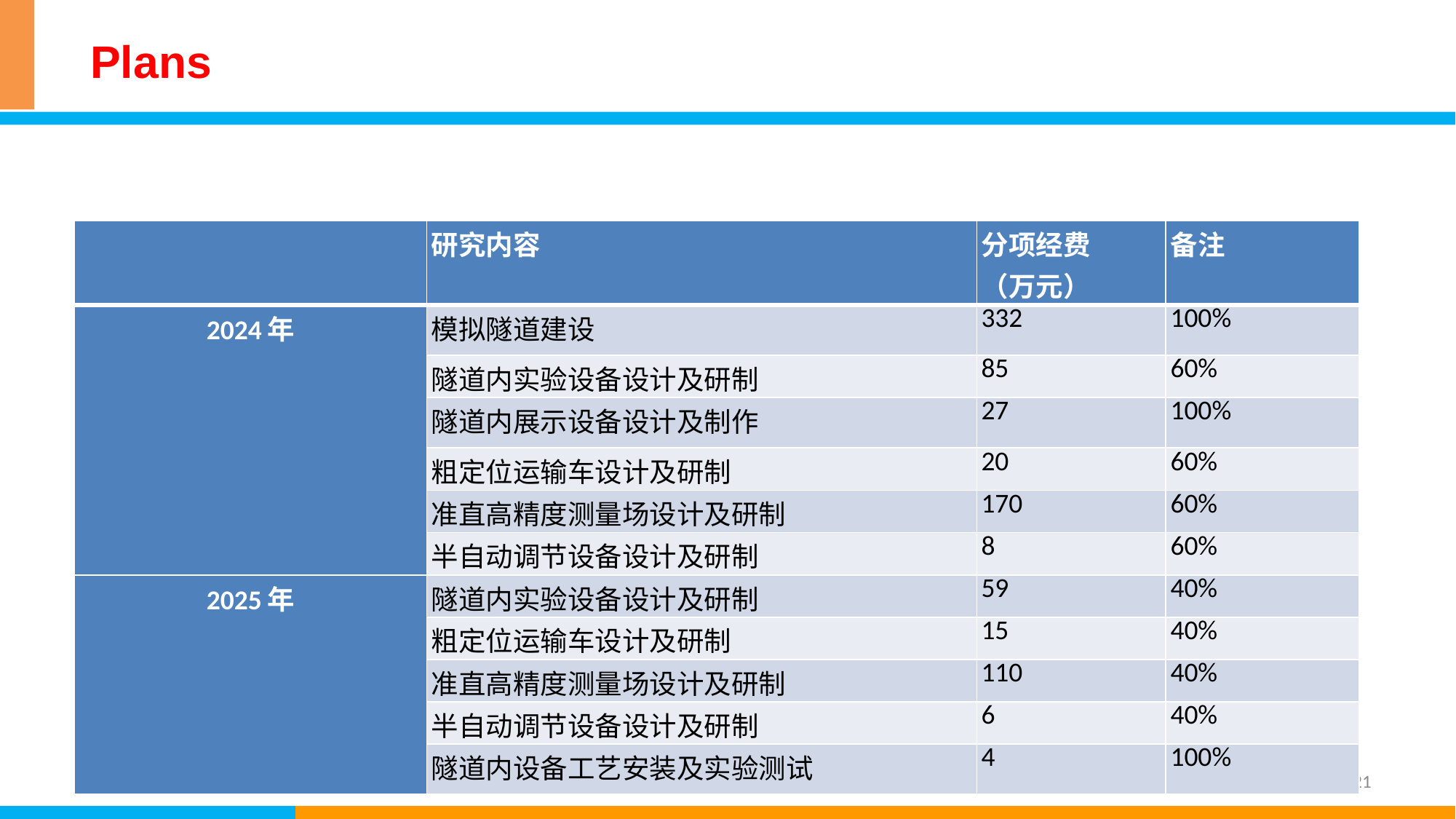

# Plans
|  | 研究内容 | 分项经费 （万元） | 备注 |
| --- | --- | --- | --- |
| 2024年 | 模拟隧道建设 | 332 | 100% |
|  | 隧道内实验设备设计及研制 | 85 | 60% |
|  | 隧道内展示设备设计及制作 | 27 | 100% |
|  | 粗定位运输车设计及研制 | 20 | 60% |
|  | 准直高精度测量场设计及研制 | 170 | 60% |
|  | 半自动调节设备设计及研制 | 8 | 60% |
| 2025年 | 隧道内实验设备设计及研制 | 59 | 40% |
|  | 粗定位运输车设计及研制 | 15 | 40% |
|  | 准直高精度测量场设计及研制 | 110 | 40% |
|  | 半自动调节设备设计及研制 | 6 | 40% |
|  | 隧道内设备工艺安装及实验测试 | 4 | 100% |
21